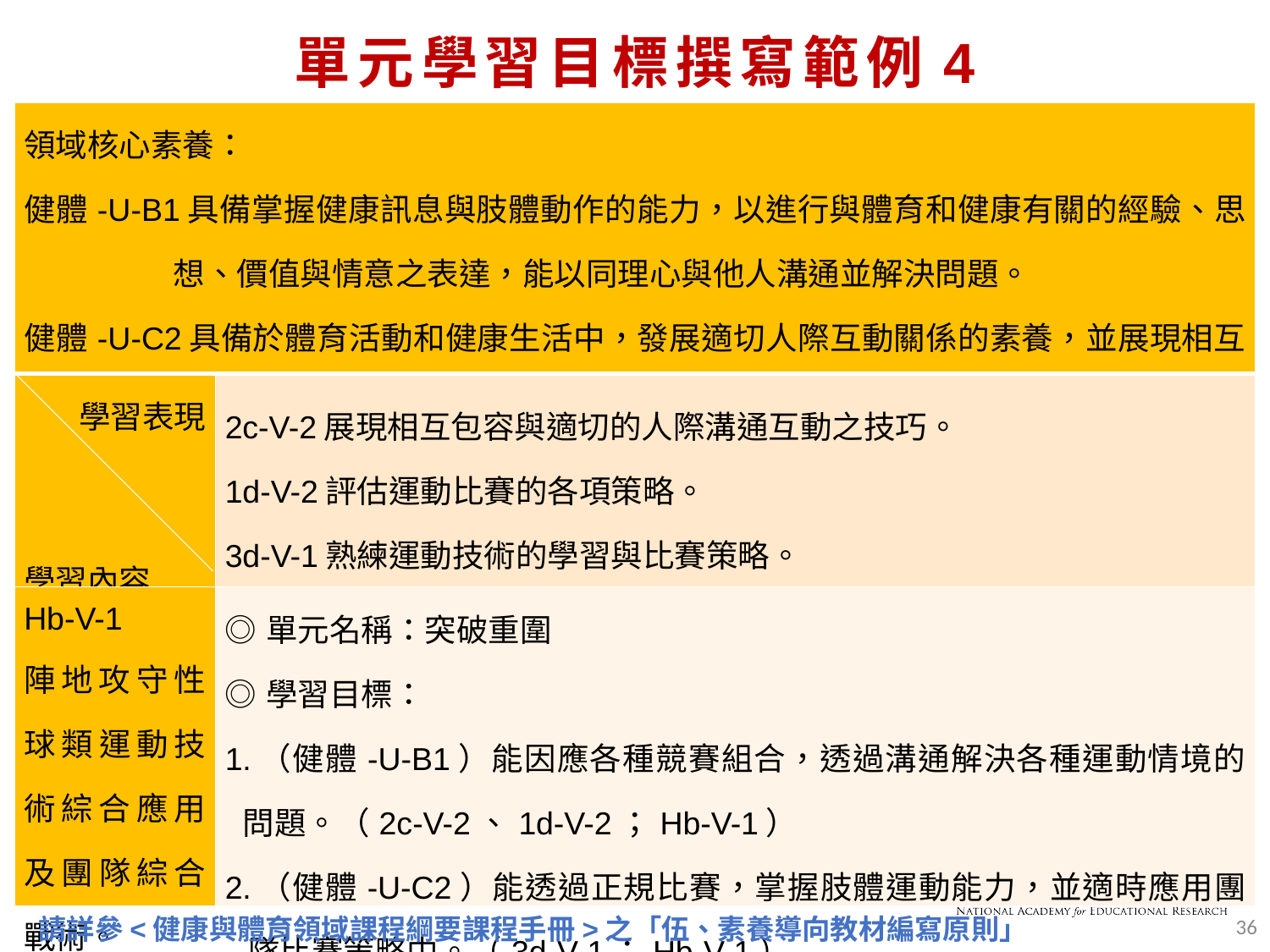

單元學習目標撰寫範例4
| 領域核心素養： 健體-U-B1具備掌握健康訊息與肢體動作的能力，以進行與體育和健康有關的經驗、思想、價值與情意之表達，能以同理心與他人溝通並解決問題。 健體-U-C2具備於體育活動和健康生活中，發展適切人際互動關係的素養，並展現相互包容與尊重、溝通協調及團隊合作的精神與行動。 |  |
| --- | --- |
| 學習表現   學習內容 | 2c-V-2展現相互包容與適切的人際溝通互動之技巧。 1d-V-2評估運動比賽的各項策略。 3d-V-1熟練運動技術的學習與比賽策略。 |
| Hb-V-1 陣地攻守性球類運動技術綜合應用及團隊綜合戰術。 | ◎單元名稱：突破重圍 ◎學習目標： 1.（健體-U-B1）能因應各種競賽組合，透過溝通解決各種運動情境的問題。（2c-V-2、1d-V-2；Hb-V-1） 2.（健體-U-C2）能透過正規比賽，掌握肢體運動能力，並適時應用團隊比賽策略中。（3d-V-1；Hb-V-1） |
36
請詳參<健康與體育領域課程綱要課程手冊>之「伍、素養導向教材編寫原則」